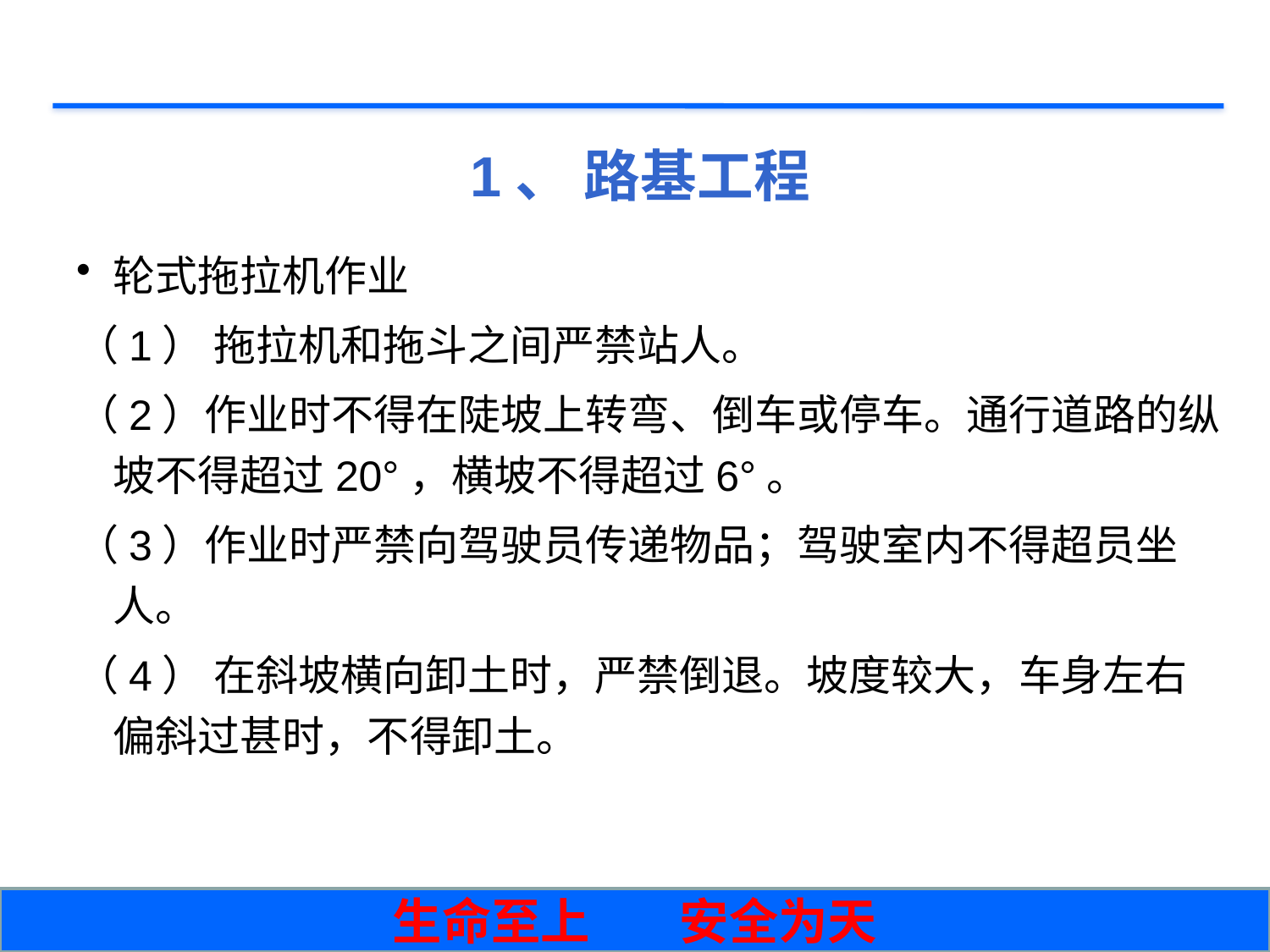

# 1、 路基工程
轮式拖拉机作业
（1） 拖拉机和拖斗之间严禁站人。
（2）作业时不得在陡坡上转弯、倒车或停车。通行道路的纵坡不得超过20°，横坡不得超过6°。
（3）作业时严禁向驾驶员传递物品；驾驶室内不得超员坐人。
（4） 在斜坡横向卸土时，严禁倒退。坡度较大，车身左右偏斜过甚时，不得卸土。